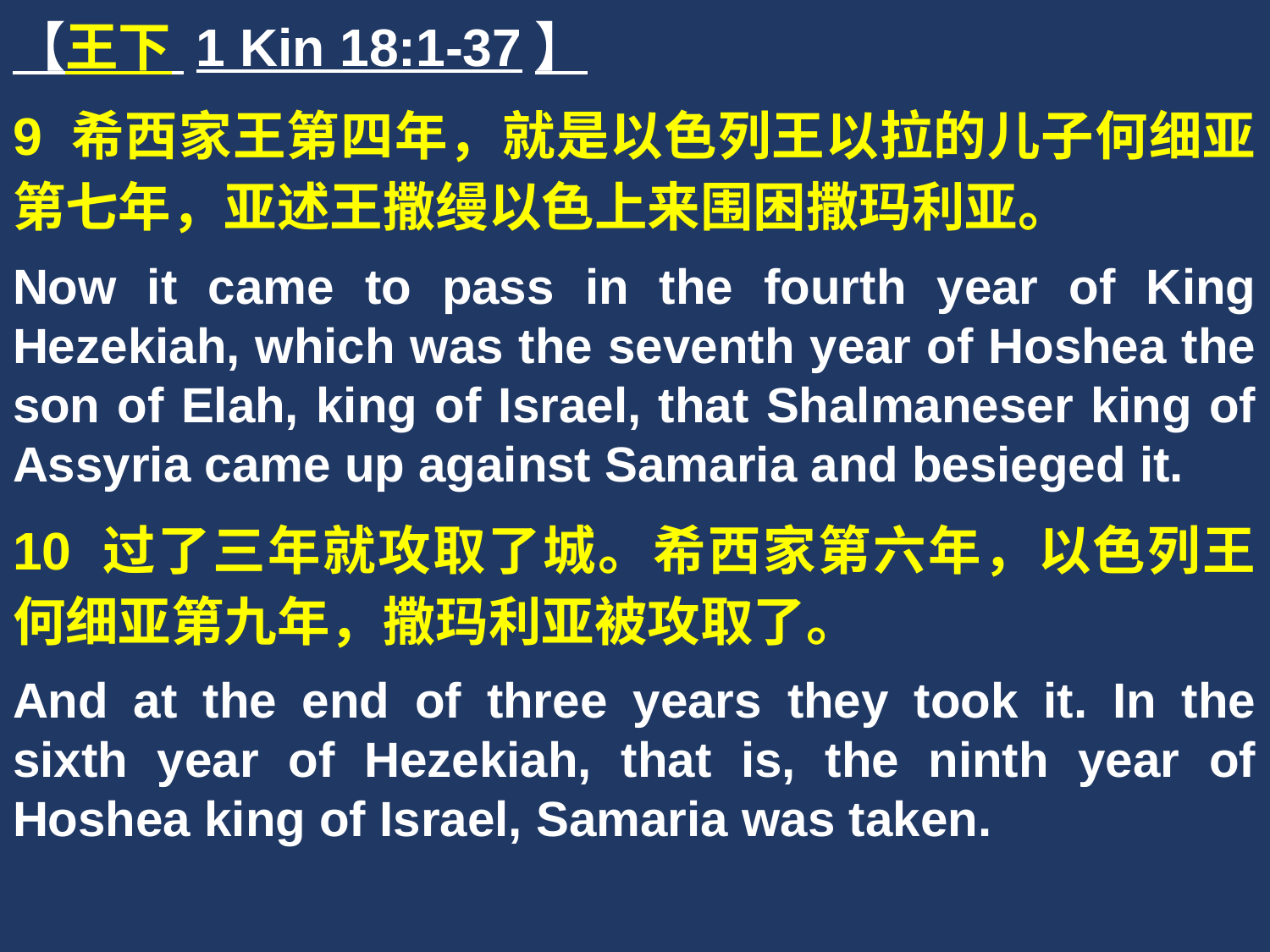

【王下 1 Kin 18:1-37】
9 希西家王第四年，就是以色列王以拉的儿子何细亚第七年，亚述王撒缦以色上来围困撒玛利亚。
Now it came to pass in the fourth year of King Hezekiah, which was the seventh year of Hoshea the son of Elah, king of Israel, that Shalmaneser king of Assyria came up against Samaria and besieged it.
10 过了三年就攻取了城。希西家第六年，以色列王何细亚第九年，撒玛利亚被攻取了。
And at the end of three years they took it. In the sixth year of Hezekiah, that is, the ninth year of Hoshea king of Israel, Samaria was taken.